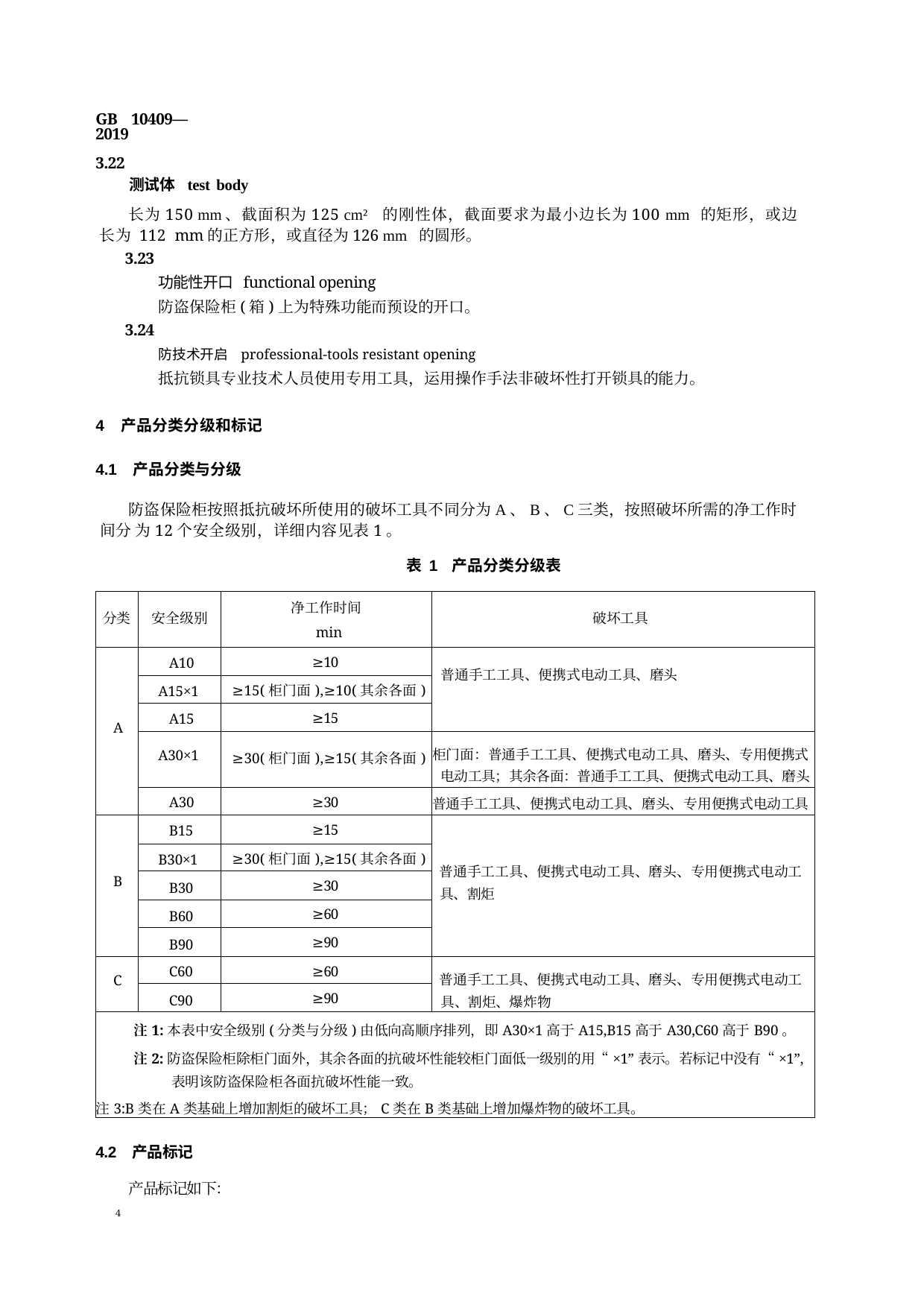

GB  10409—2019

3.22
测试体  test body
长为150 mm、截面积为125 cm²  的刚性体，截面要求为最小边长为100 mm 的矩形，或边长为 112  mm的正方形，或直径为126 mm  的圆形。
3.23
功能性开口  functional opening
防盗保险柜(箱)上为特殊功能而预设的开口。
3.24
防技术开启  professional-tools resistant opening

抵抗锁具专业技术人员使用专用工具，运用操作手法非破坏性打开锁具的能力。

4 产品分类分级和标记

4.1 产品分类与分级
防盗保险柜按照抵抗破坏所使用的破坏工具不同分为A、B、C三类，按照破坏所需的净工作时间分 为12个安全级别，详细内容见表1。

表 1 产品分类分级表
| 分类 | 安全级别 | 净工作时间 min | 破坏工具 |
| --- | --- | --- | --- |
| A | A10 | ≥10 | 普通手工工具、便携式电动工具、磨头 |
|  | A15×1 | ≥15(柜门面),≥10(其余各面) |  |
|  | A15 | ≥15 |  |
|  | A30×1 | ≥30(柜门面),≥15(其余各面) | 柜门面：普通手工工具、便携式电动工具、磨头、专用便携式 电动工具；其余各面：普通手工工具、便携式电动工具、磨头 |
|  | A30 | ≥30 | 普通手工工具、便携式电动工具、磨头、专用便携式电动工具 |
| B | B15 | ≥15 | 普通手工工具、便携式电动工具、磨头、专用便携式电动工 具、割炬 |
|  | B30×1 | ≥30(柜门面),≥15(其余各面) |  |
|  | B30 | ≥30 |  |
|  | B60 | ≥60 |  |
|  | B90 | ≥90 |  |
| C | C60 | ≥60 | 普通手工工具、便携式电动工具、磨头、专用便携式电动工 具、割炬、爆炸物 |
|  | C90 | ≥90 |  |
| 注1:本表中安全级别(分类与分级)由低向高顺序排列，即A30×1高于A15,B15高于A30,C60高于B90。 注2:防盗保险柜除柜门面外，其余各面的抗破坏性能较柜门面低一级别的用“×1”表示。若标记中没有“×1”, 表明该防盗保险柜各面抗破坏性能一致。 注3:B类在A类基础上增加割炬的破坏工具；C类在B类基础上增加爆炸物的破坏工具。 |  |  |  |

4.2 产品标记

产品标记如下：

4